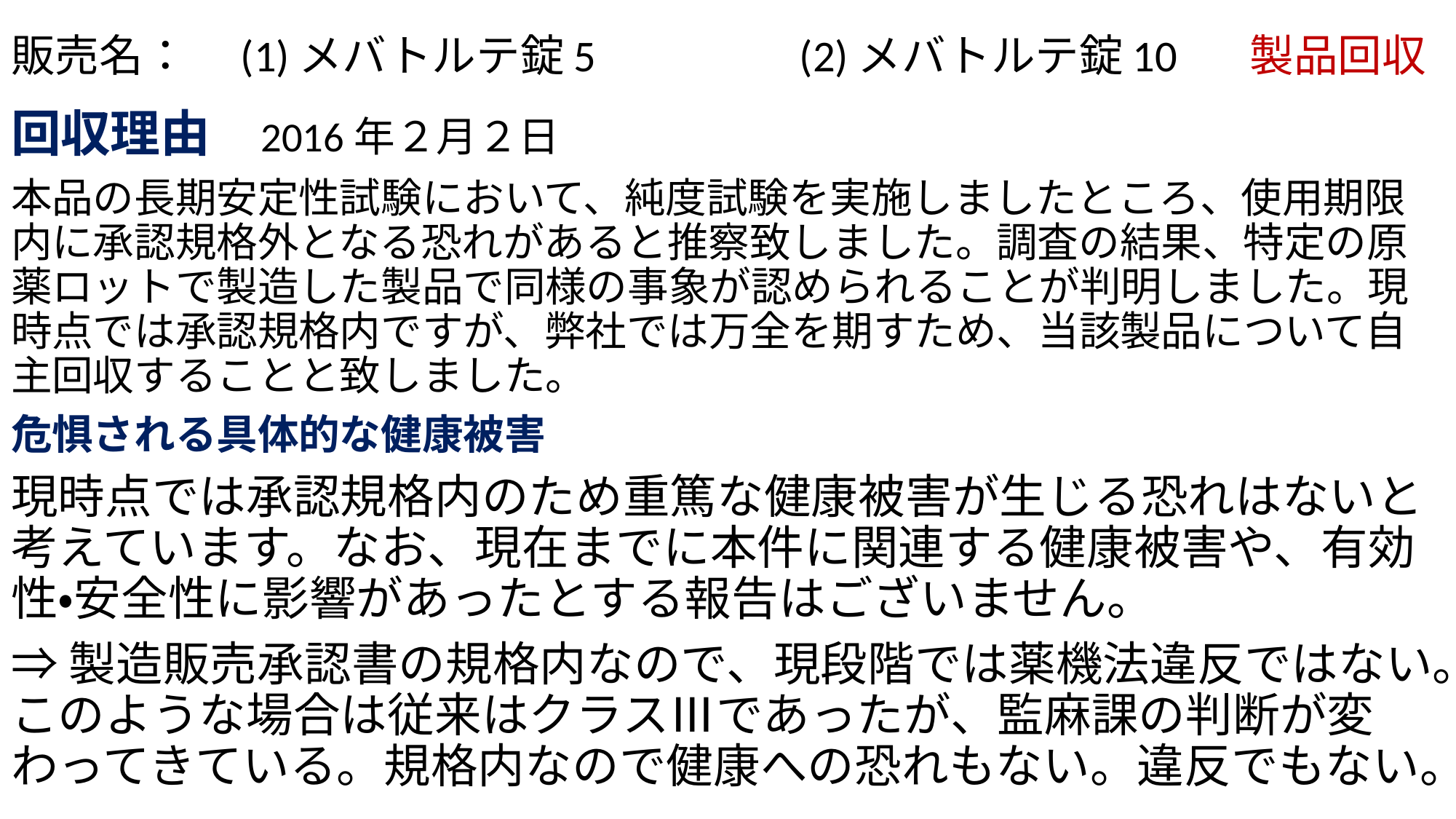

# 販売名：　(1)メバトルテ錠5　　　　 (2)メバトルテ錠10 　 製品回収
回収理由　2016年２月２日
本品の長期安定性試験において、純度試験を実施しましたところ、使用期限内に承認規格外となる恐れがあると推察致しました。調査の結果、特定の原薬ロットで製造した製品で同様の事象が認められることが判明しました。現時点では承認規格内ですが、弊社では万全を期すため、当該製品について自主回収することと致しました。
危惧される具体的な健康被害
現時点では承認規格内のため重篤な健康被害が生じる恐れはないと考えています。なお、現在までに本件に関連する健康被害や、有効性・安全性に影響があったとする報告はございません。
⇒製造販売承認書の規格内なので、現段階では薬機法違反ではない。このような場合は従来はクラスⅢであったが、監麻課の判断が変わってきている。規格内なので健康への恐れもない。違反でもない。